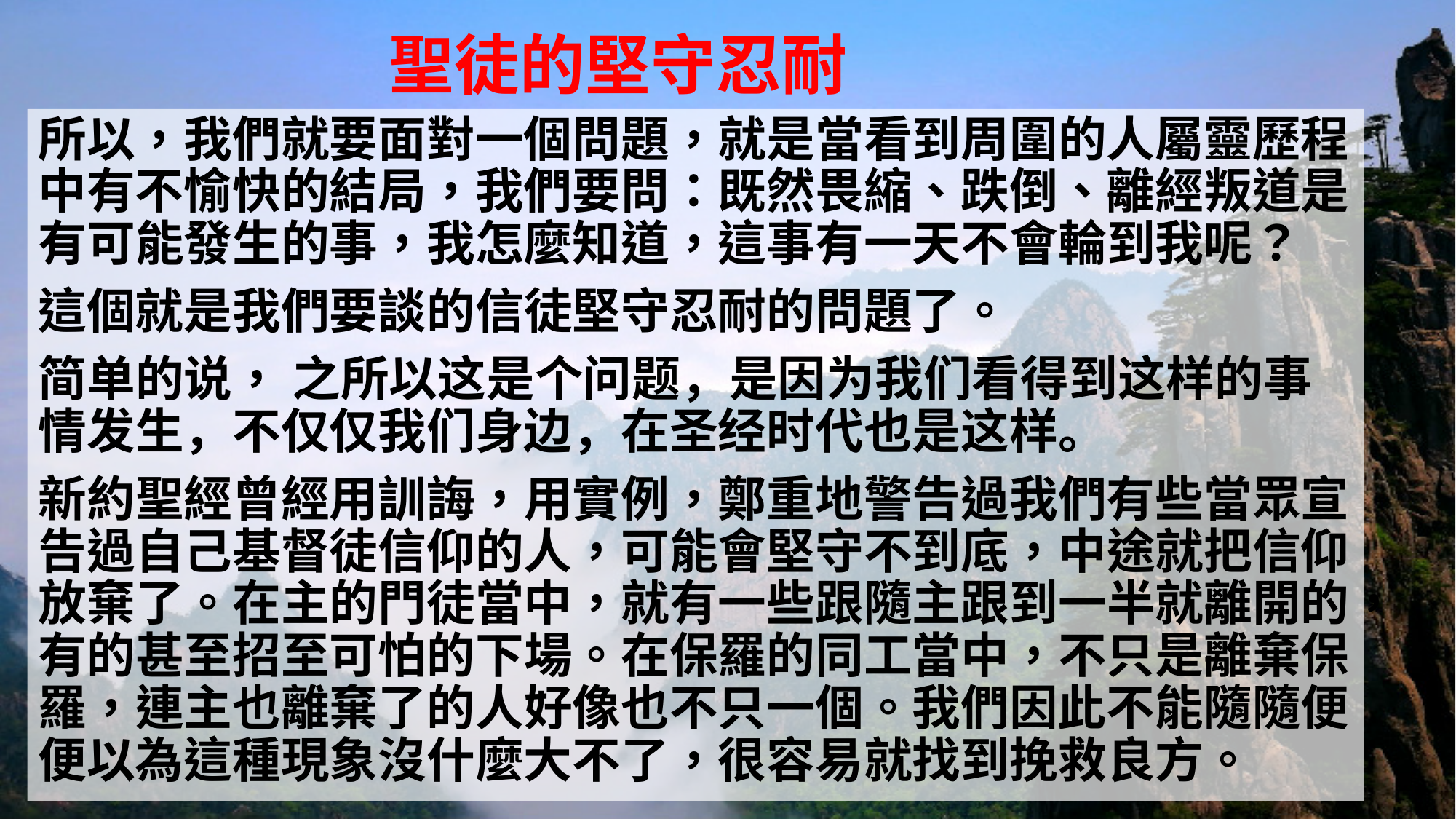

# 聖徒的堅守忍耐
所以，我們就要面對一個問題，就是當看到周圍的人屬靈歷程中有不愉快的結局，我們要問：既然畏縮、跌倒、離經叛道是有可能發生的事，我怎麼知道，這事有一天不會輪到我呢？
這個就是我們要談的信徒堅守忍耐的問題了。
简单的说， 之所以这是个问题，是因为我们看得到这样的事情发生，不仅仅我们身边，在圣经时代也是这样。
新約聖經曾經用訓誨，用實例，鄭重地警告過我們有些當眾宣告過自己基督徒信仰的人，可能會堅守不到底，中途就把信仰放棄了。在主的門徒當中，就有一些跟隨主跟到一半就離開的，有的甚至招至可怕的下場。在保羅的同工當中，不只是離棄保羅，連主也離棄了的人好像也不只一個。我們因此不能隨隨便便以為這種現象沒什麼大不了，很容易就找到挽救良方。